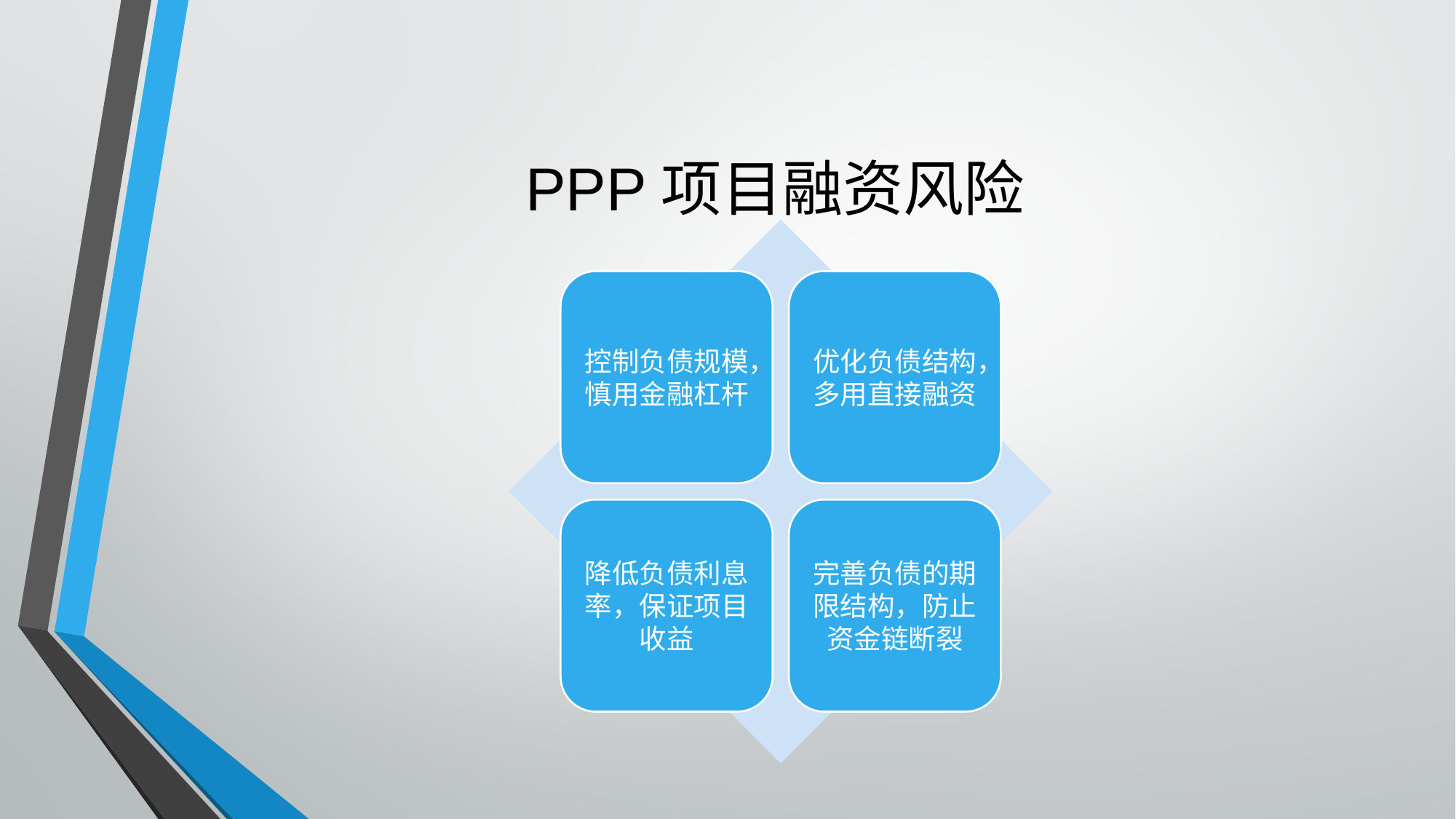

# PPP项目融资风险
控制负债规模，慎用金融杠杆
优化负债结构，多用直接融资
降低负债利息率，保证项目收益
完善负债的期限结构，防止资金链断裂